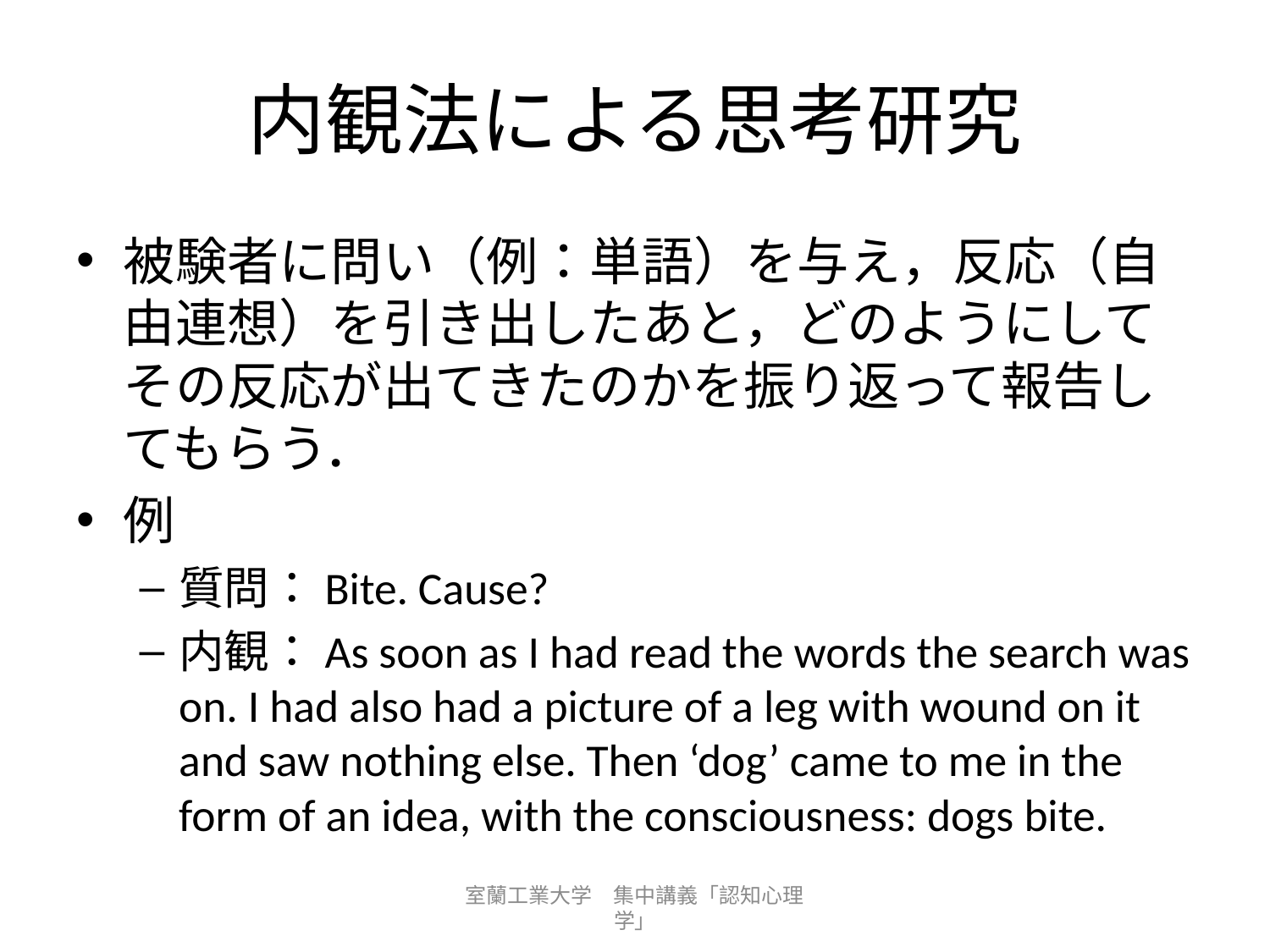

# 内観法による思考研究
被験者に問い（例：単語）を与え，反応（自由連想）を引き出したあと，どのようにしてその反応が出てきたのかを振り返って報告してもらう．
例
質問：Bite. Cause?
内観：As soon as I had read the words the search was on. I had also had a picture of a leg with wound on it and saw nothing else. Then ‘dog’ came to me in the form of an idea, with the consciousness: dogs bite.

室蘭工業大学　集中講義「認知心理学」